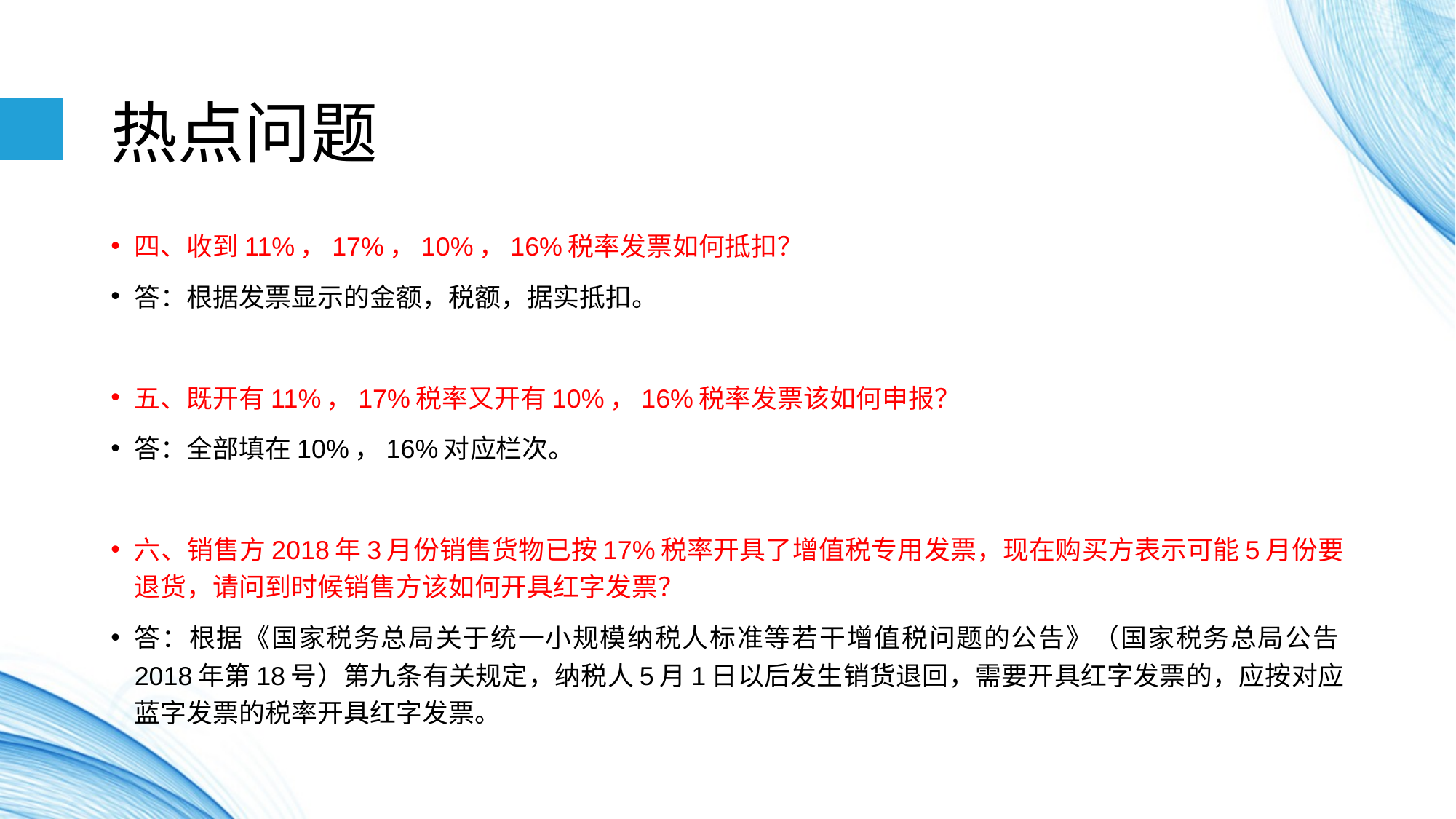

# 热点问题
四、收到11%，17%，10%，16%税率发票如何抵扣？
答：根据发票显示的金额，税额，据实抵扣。

五、既开有11%，17%税率又开有10%，16%税率发票该如何申报？
答：全部填在10%，16%对应栏次。

六、销售方2018年3月份销售货物已按17%税率开具了增值税专用发票，现在购买方表示可能5月份要退货，请问到时候销售方该如何开具红字发票？
答：根据《国家税务总局关于统一小规模纳税人标准等若干增值税问题的公告》（国家税务总局公告2018年第18号）第九条有关规定，纳税人5月1日以后发生销货退回，需要开具红字发票的，应按对应蓝字发票的税率开具红字发票。